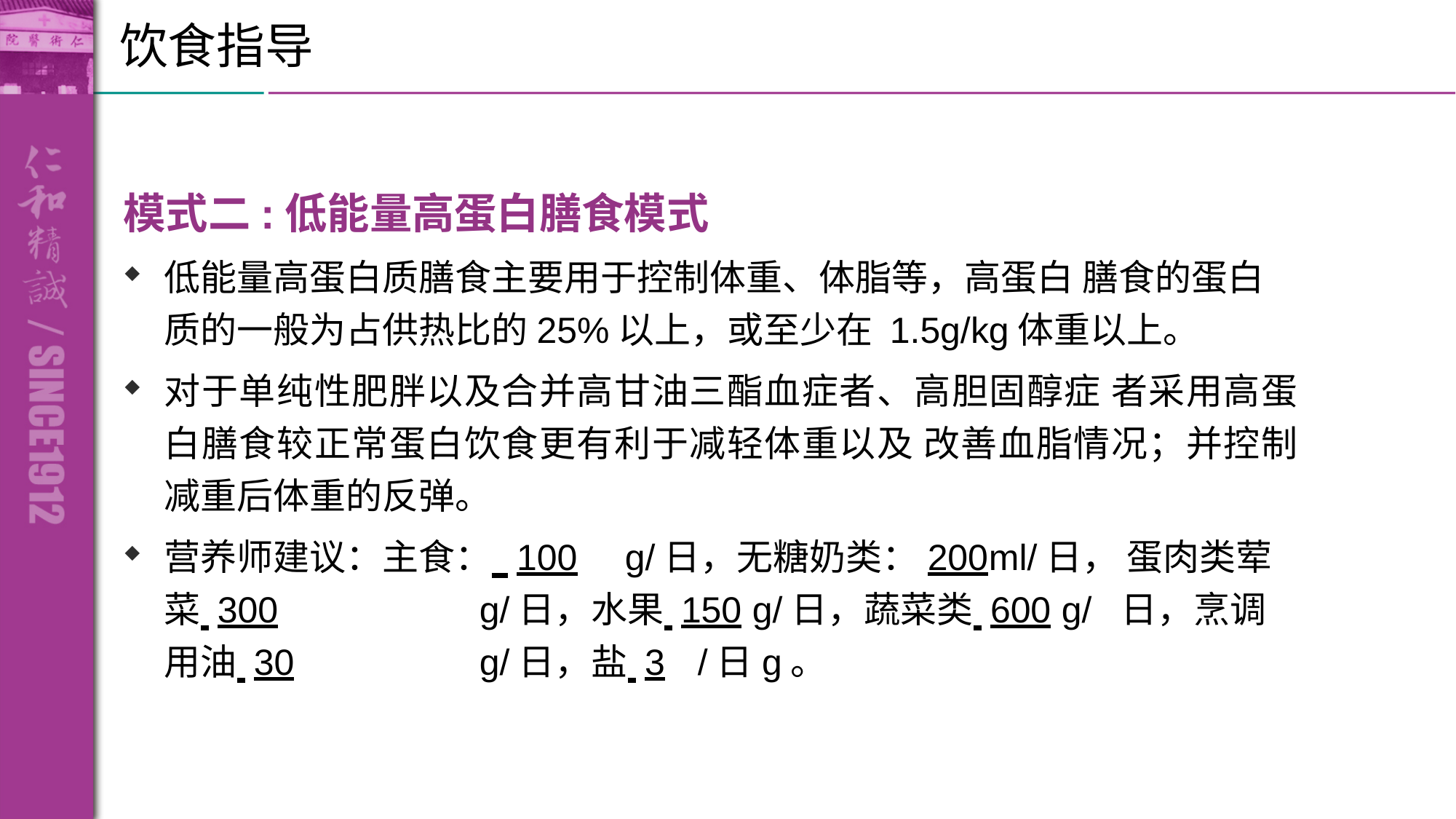

饮食指导
模式二:低能量高蛋白膳食模式
低能量高蛋白质膳食主要用于控制体重、体脂等，高蛋白 膳食的蛋白质的一般为占供热比的25%以上，或至少在 1.5g/kg体重以上。
对于单纯性肥胖以及合并高甘油三酯血症者、高胆固醇症 者采用高蛋白膳食较正常蛋白饮食更有利于减轻体重以及 改善血脂情况；并控制减重后体重的反弹。
营养师建议：主食：  100	g/日，无糖奶类：200	ml/日， 蛋肉类荤菜 300	g/日，水果 150	g/日，蔬菜类 600	g/  日，烹调用油 30	g/日，盐 3	/日g。